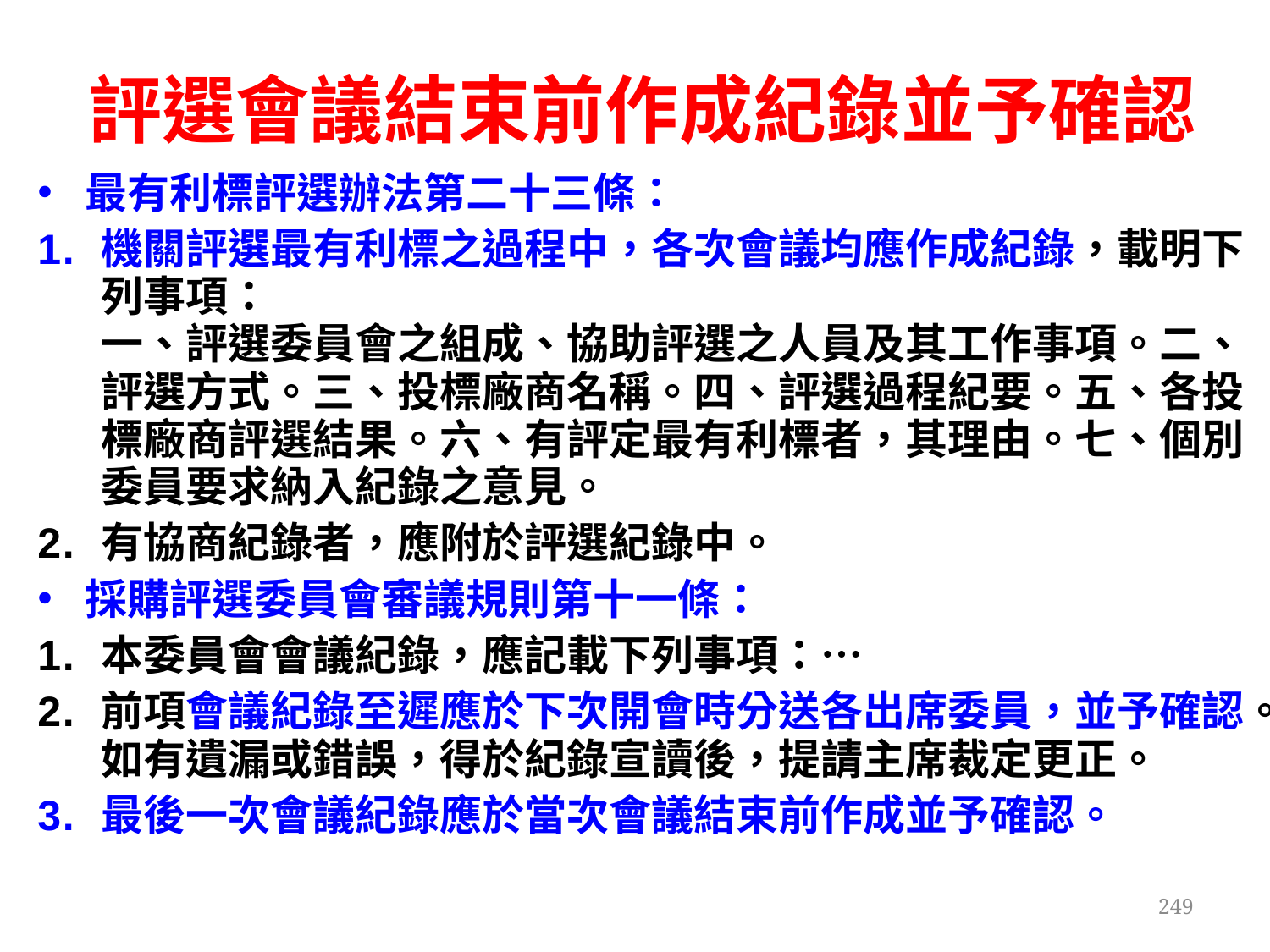

# 評選會議結束前作成紀錄並予確認
最有利標評選辦法第二十三條：
機關評選最有利標之過程中，各次會議均應作成紀錄，載明下列事項：
一、評選委員會之組成、協助評選之人員及其工作事項。二、評選方式。三、投標廠商名稱。四、評選過程紀要。五、各投標廠商評選結果。六、有評定最有利標者，其理由。七、個別委員要求納入紀錄之意見。
有協商紀錄者，應附於評選紀錄中。
採購評選委員會審議規則第十一條：
本委員會會議紀錄，應記載下列事項：…
前項會議紀錄至遲應於下次開會時分送各出席委員，並予確認。如有遺漏或錯誤，得於紀錄宣讀後，提請主席裁定更正。
最後一次會議紀錄應於當次會議結束前作成並予確認。
249